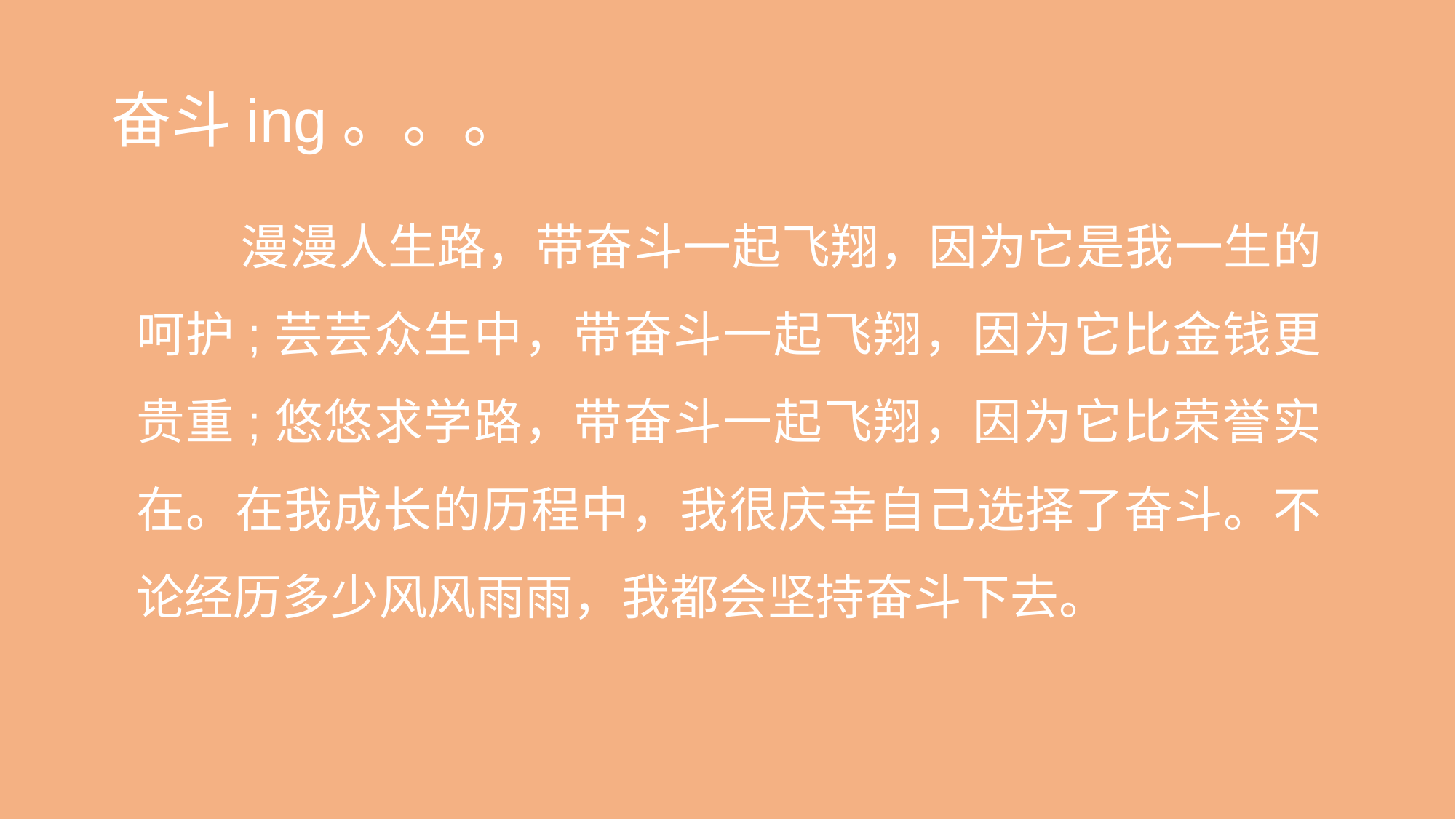

# 奋斗ing。。。
        漫漫人生路，带奋斗一起飞翔，因为它是我一生的呵护;芸芸众生中，带奋斗一起飞翔，因为它比金钱更贵重;悠悠求学路，带奋斗一起飞翔，因为它比荣誉实在。在我成长的历程中，我很庆幸自己选择了奋斗。不论经历多少风风雨雨，我都会坚持奋斗下去。